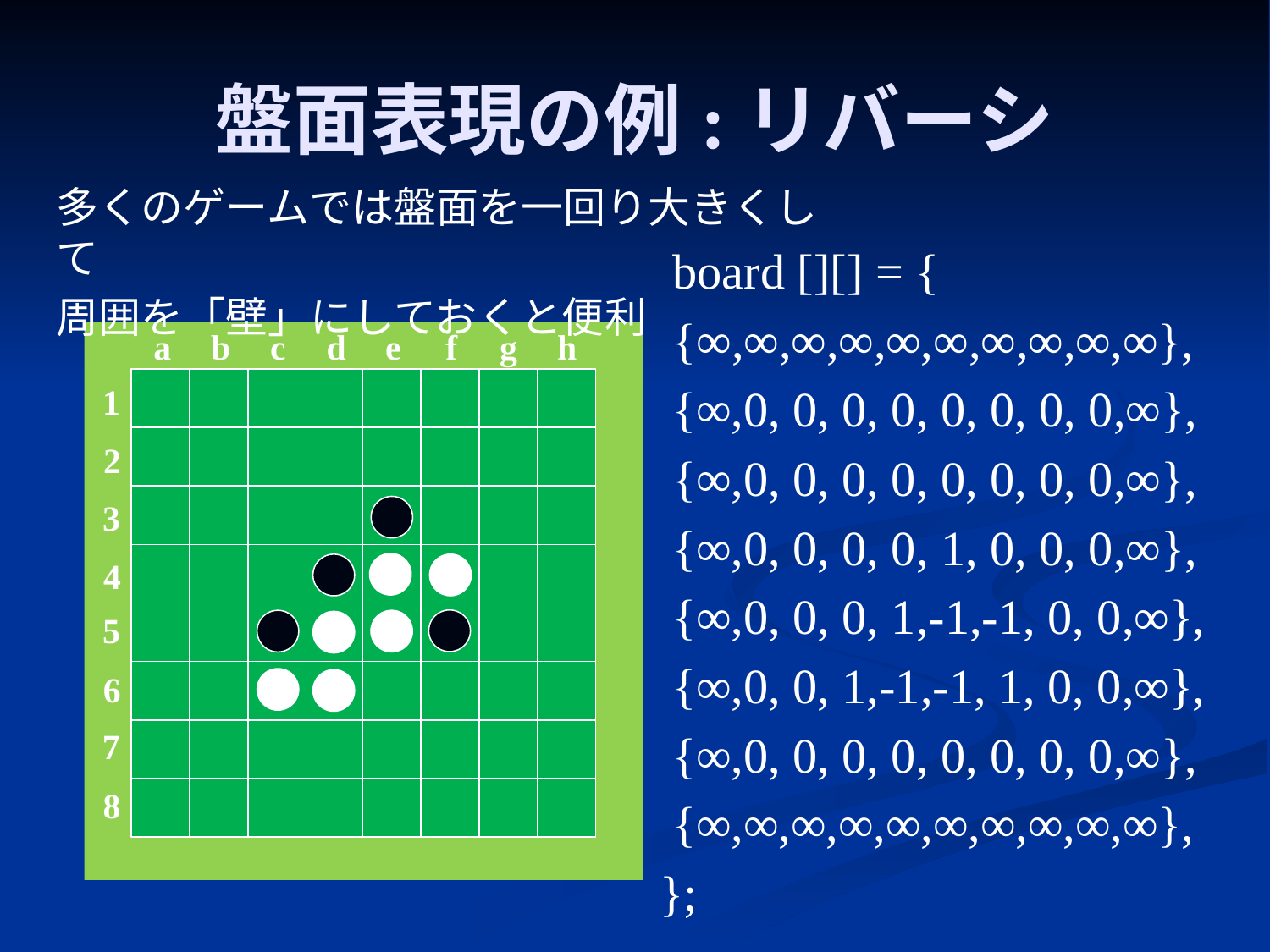

# 盤面表現の例:リバーシ
多くのゲームでは盤面を一回り大きくして
周囲を「壁」にしておくと便利
 board [][] = {
 {∞,∞,∞,∞,∞,∞,∞,∞,∞,∞},
 {∞,0, 0, 0, 0, 0, 0, 0, 0,∞},
 {∞,0, 0, 0, 0, 0, 0, 0, 0,∞},
 {∞,0, 0, 0, 0, 1, 0, 0, 0,∞},
 {∞,0, 0, 0, 1,-1,-1, 0, 0,∞},
 {∞,0, 0, 1,-1,-1, 1, 0, 0,∞},
 {∞,0, 0, 0, 0, 0, 0, 0, 0,∞},
 {∞,∞,∞,∞,∞,∞,∞,∞,∞,∞},
};
d
h
b
f
c
g
a
e

1
2
3

4

5

6

7
8